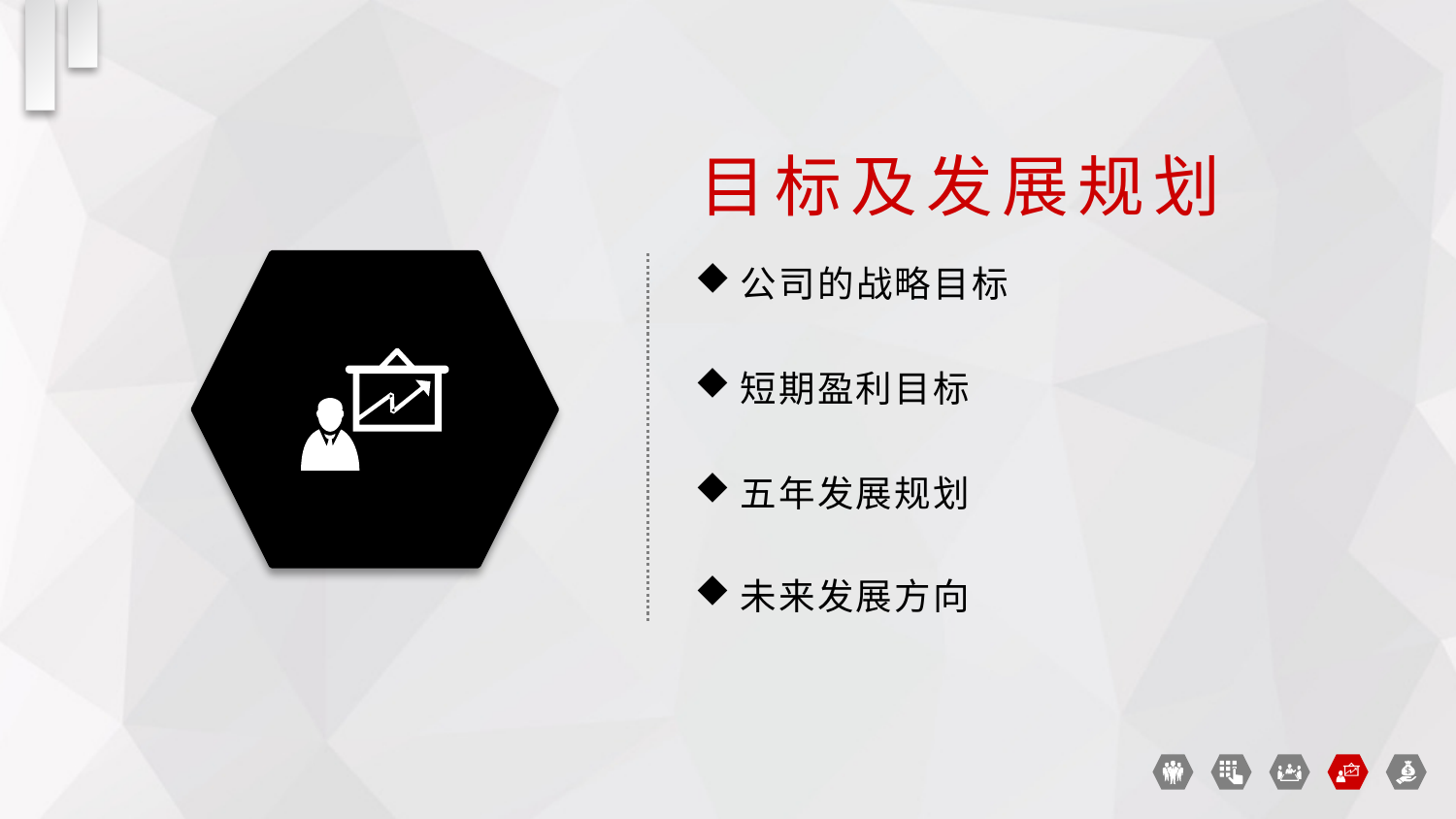

目标及发展规划
公司的战略目标

短期盈利目标
五年发展规划
未来发展方向